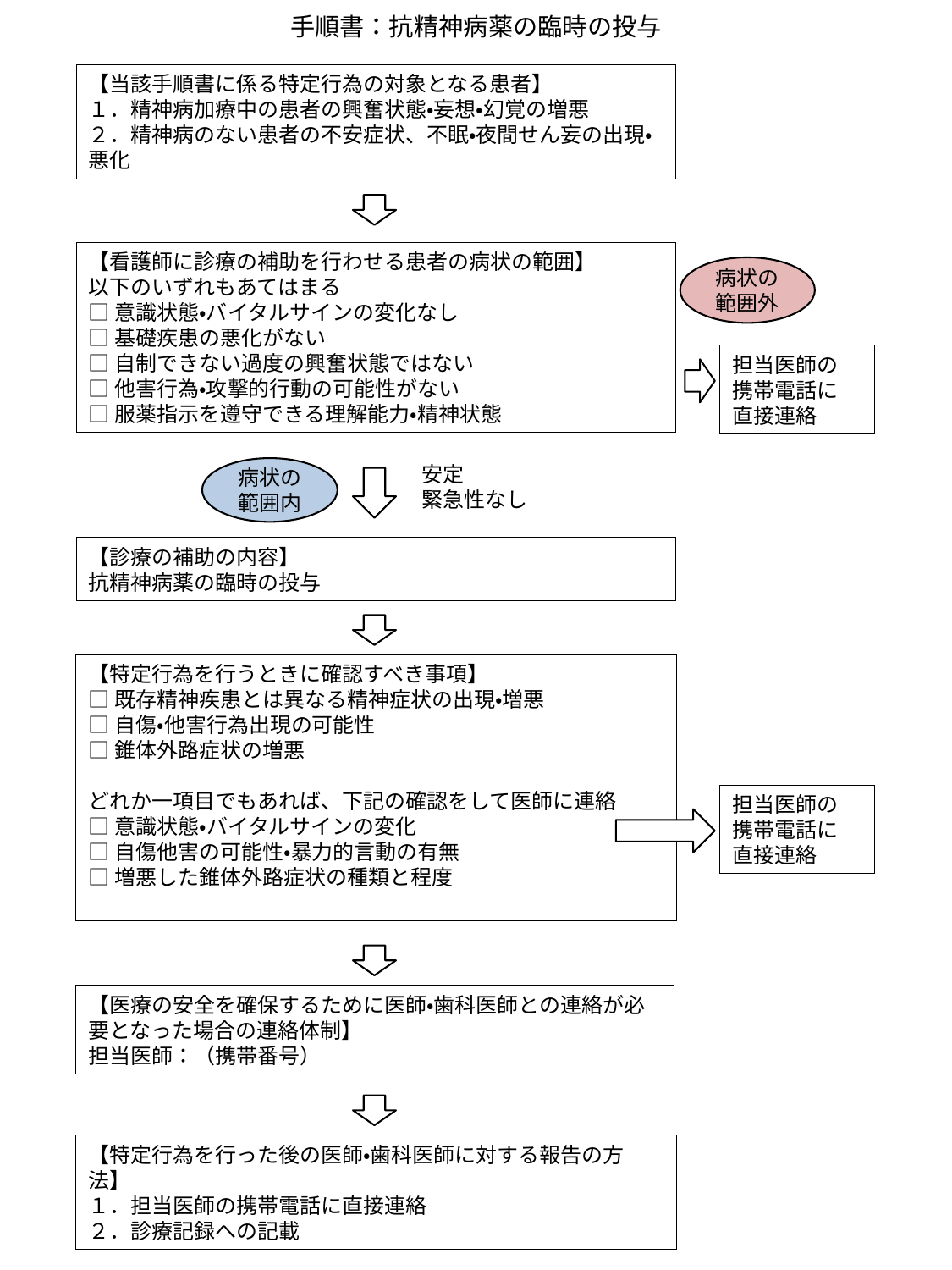

手順書：抗精神病薬の臨時の投与
【当該手順書に係る特定行為の対象となる患者】
１．精神病加療中の患者の興奮状態・妄想・幻覚の増悪
２．精神病のない患者の不安症状、不眠・夜間せん妄の出現・悪化

【看護師に診療の補助を行わせる患者の病状の範囲】
以下のいずれもあてはまる
□意識状態・バイタルサインの変化なし
□基礎疾患の悪化がない
□自制できない過度の興奮状態ではない
□他害行為・攻撃的行動の可能性がない
□服薬指示を遵守できる理解能力・精神状態
病状の
範囲外
担当医師の
携帯電話に
直接連絡

安定
緊急性なし
病状の
範囲内

【診療の補助の内容】
抗精神病薬の臨時の投与

【特定行為を行うときに確認すべき事項】
□既存精神疾患とは異なる精神症状の出現・増悪
□自傷・他害行為出現の可能性
□錐体外路症状の増悪

どれか一項目でもあれば、下記の確認をして医師に連絡
□意識状態・バイタルサインの変化
□自傷他害の可能性・暴力的言動の有無
□増悪した錐体外路症状の種類と程度

担当医師の
携帯電話に
直接連絡

【医療の安全を確保するために医師・歯科医師との連絡が必要となった場合の連絡体制】
担当医師：（携帯番号）

【特定行為を行った後の医師・歯科医師に対する報告の方法】
１．担当医師の携帯電話に直接連絡
２．診療記録への記載